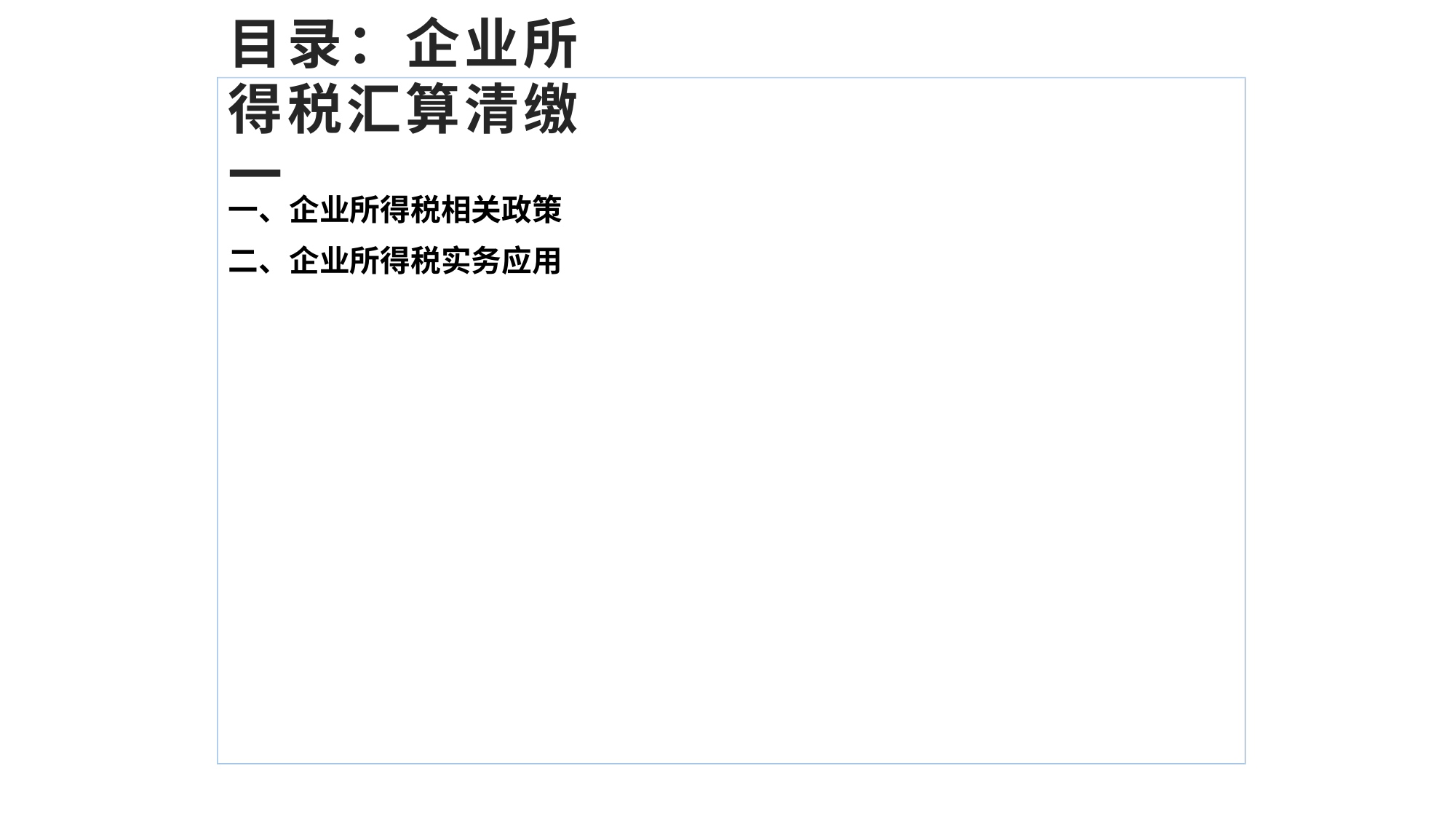

# 目录：企业所得税汇算清缴一

一、企业所得税相关政策 二、企业所得税实务应用